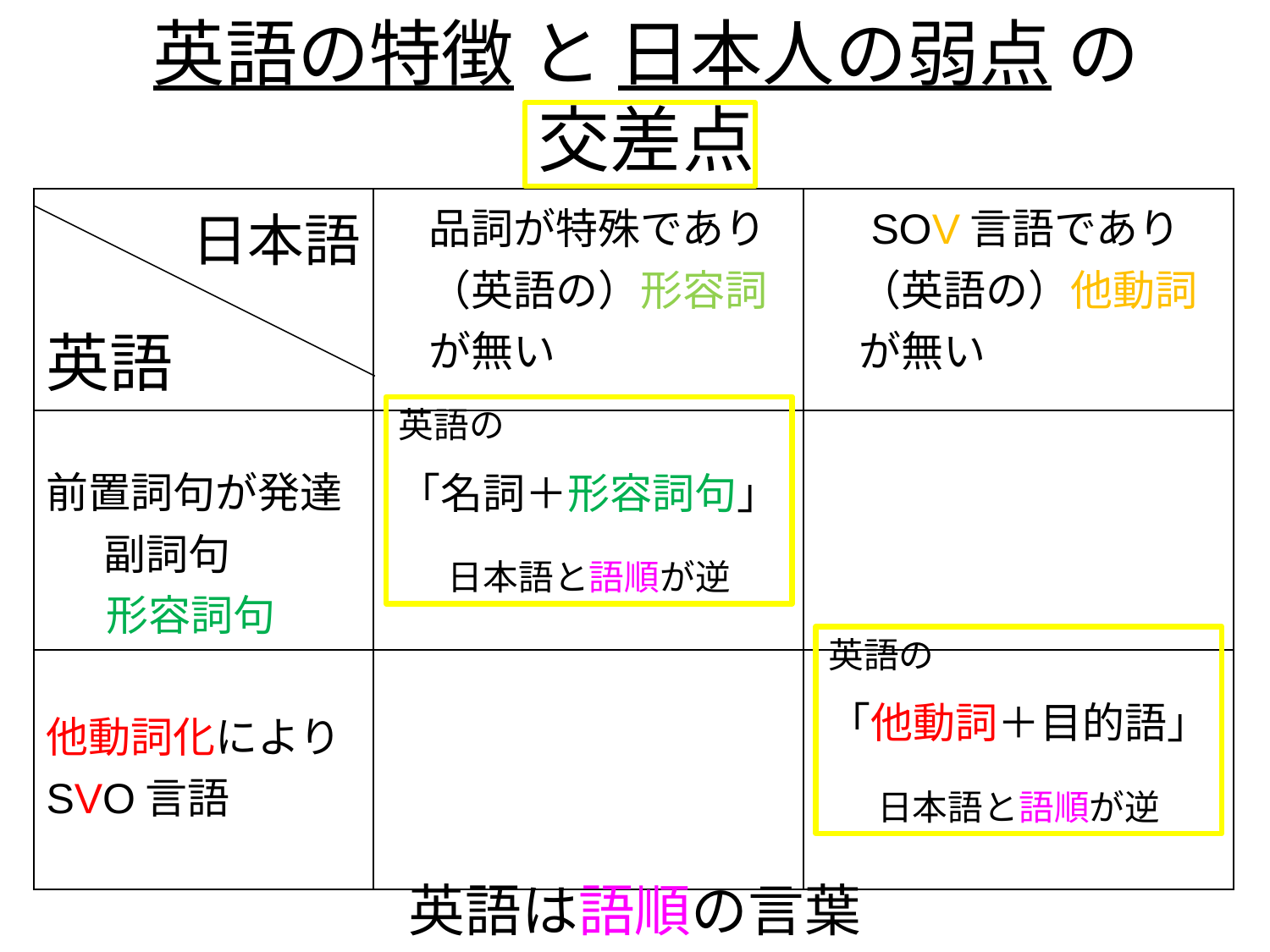

# 英語の特徴 と 日本人の弱点 の 交差点

| 日本語 英語 | 品詞が特殊であり 　（英語の）形容詞 　が無い | SOV言語であり 　（英語の）他動詞 　が無い |
| --- | --- | --- |
| 前置詞句が発達 副詞句 形容詞句 |  |  |
| 他動詞化により SVO言語 |  |  |
英語の

「名詞＋形容詞句」

日本語と語順が逆
英語の

「他動詞＋目的語」

日本語と語順が逆
英語は語順の言葉